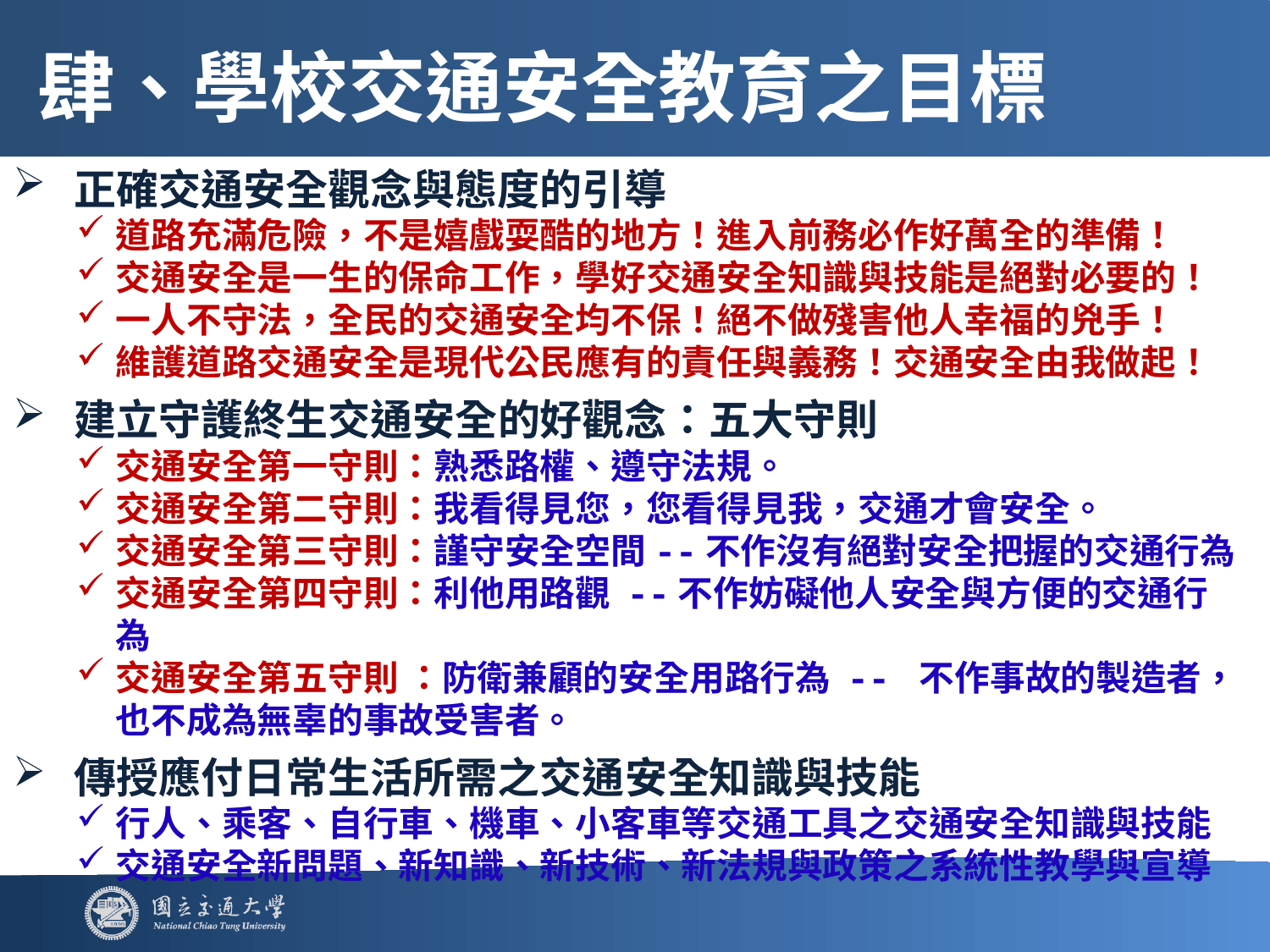

# 肆、學校交通安全教育之目標
正確交通安全觀念與態度的引導
道路充滿危險，不是嬉戲耍酷的地方！進入前務必作好萬全的準備！
交通安全是一生的保命工作，學好交通安全知識與技能是絕對必要的！
一人不守法，全民的交通安全均不保！絕不做殘害他人幸福的兇手！
維護道路交通安全是現代公民應有的責任與義務！交通安全由我做起！
建立守護終生交通安全的好觀念：五大守則
交通安全第一守則：熟悉路權、遵守法規。
交通安全第二守則：我看得見您，您看得見我，交通才會安全。
交通安全第三守則：謹守安全空間--不作沒有絕對安全把握的交通行為
交通安全第四守則：利他用路觀 --不作妨礙他人安全與方便的交通行為
交通安全第五守則 ：防衛兼顧的安全用路行為 -- 不作事故的製造者，也不成為無辜的事故受害者。
傳授應付日常生活所需之交通安全知識與技能
行人、乘客、自行車、機車、小客車等交通工具之交通安全知識與技能
交通安全新問題、新知識、新技術、新法規與政策之系統性教學與宣導